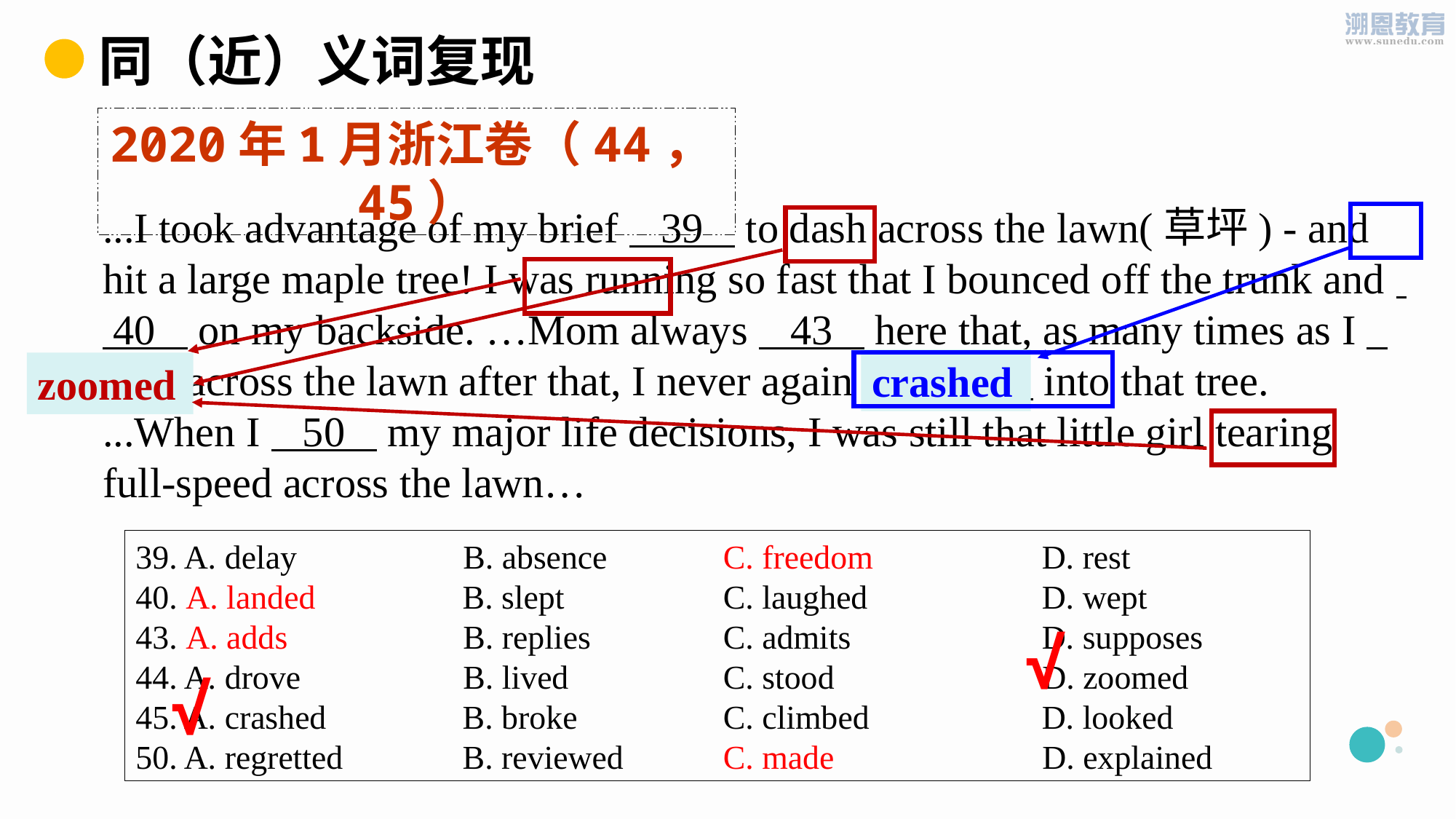

同（近）义词复现

2020年1月浙江卷（44，45）
...I took advantage of my brief    39    to dash across the lawn(草坪) - and hit a large maple tree! I was running so fast that I bounced off the trunk and    40    on my backside. …Mom always    43    here that, as many times as I    44    across the lawn after that, I never again       45       into that tree.
...When I    50    my major life decisions, I was still that little girl tearing full-speed across the lawn…

crashed

zoomed

39. A. delay		B. absence	     C. freedom	                 D. rest
40. A. landed	             B. slept		     C. laughed	                 D. wept
43. A. adds		B. replies    	     C. admits	                 D. supposes
44. A. drove		B. lived		     C. stood		    D. zoomed
45. A. crashed  	             B. broke	     C. climbed	                 D. looked
50. A. regretted	             B. reviewed	     C. made		    D. explained

√
√
PPT模板下载：www.1ppt.com/moban/     行业PPT模板：www.1ppt.com/hangye/
节日PPT模板：www.1ppt.com/jieri/           PPT素材下载：www.1ppt.com/sucai/
PPT背景图片：www.1ppt.com/beijing/      PPT图表下载：www.1ppt.com/tubiao/
优秀PPT下载：www.1ppt.com/xiazai/        PPT教程： www.1ppt.com/powerpoint/
Word教程： www.1ppt.com/word/              Excel教程：www.1ppt.com/excel/
资料下载：www.1ppt.com/ziliao/                PPT课件下载：www.1ppt.com/kejian/
范文下载：www.1ppt.com/fanwen/             试卷下载：www.1ppt.com/shiti/
教案下载：www.1ppt.com/jiaoan/
字体下载：www.1ppt.com/ziti/